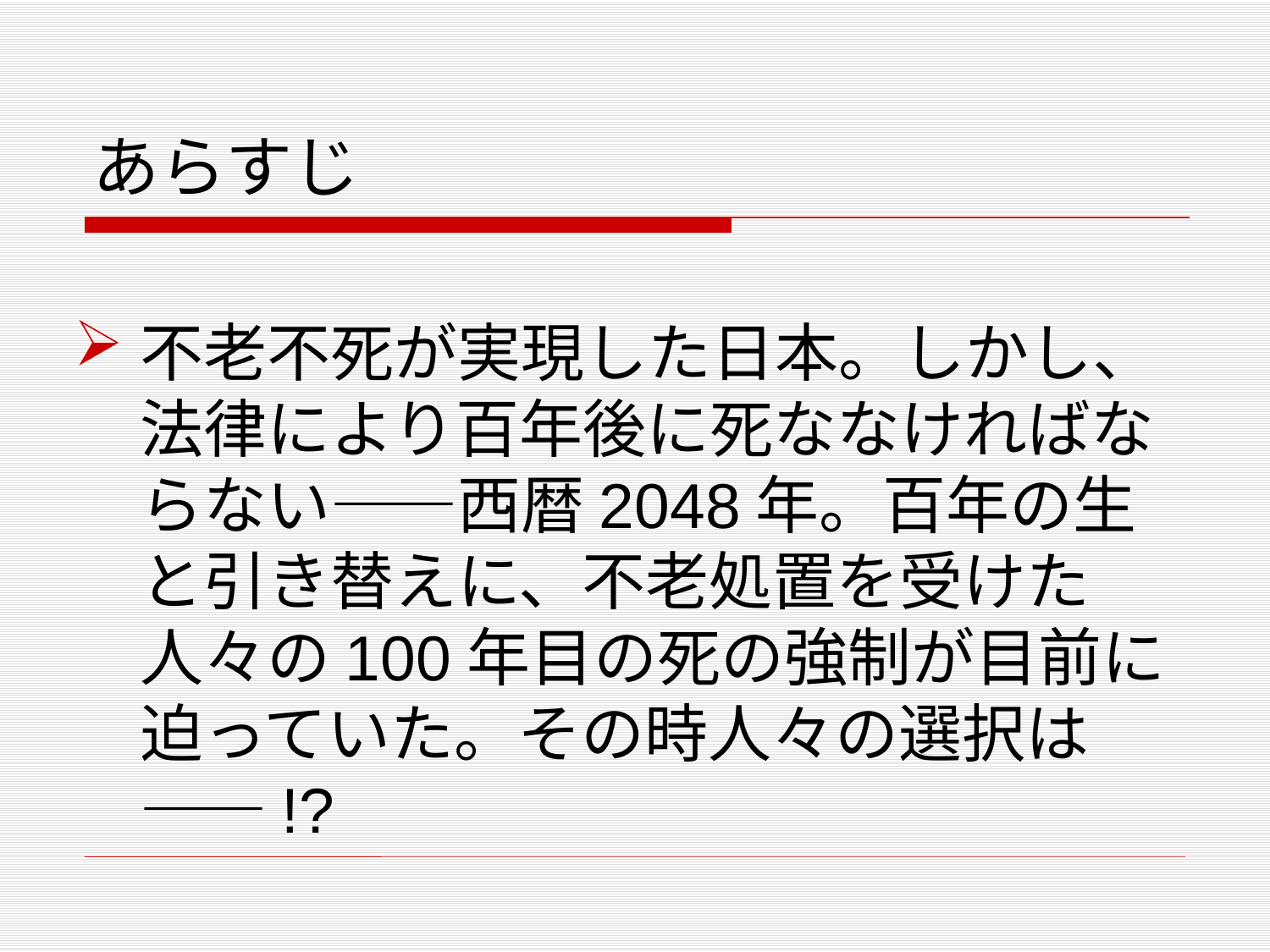

# あらすじ
不老不死が実現した日本。しかし、法律により百年後に死ななければならない――西暦2048年。百年の生と引き替えに、不老処置を受けた人々の100年目の死の強制が目前に迫っていた。その時人々の選択は――!?